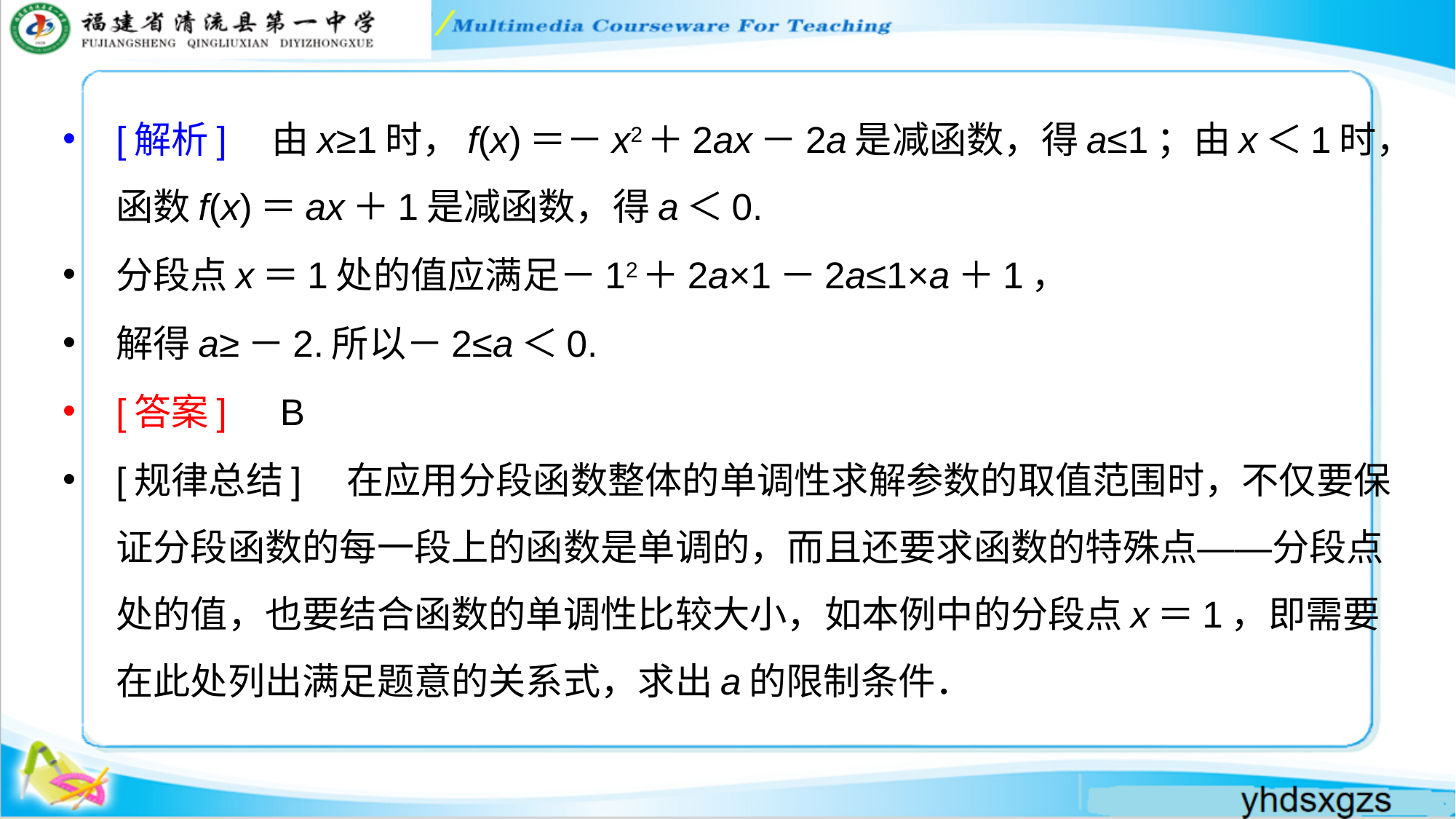

[解析]　由x≥1时，f(x)＝－x2＋2ax－2a是减函数，得a≤1；由x＜1时，函数f(x)＝ax＋1是减函数，得a＜0.
分段点x＝1处的值应满足－12＋2a×1－2a≤1×a＋1，
解得a≥－2.所以－2≤a＜0.
[答案]　B
[规律总结]　在应用分段函数整体的单调性求解参数的取值范围时，不仅要保证分段函数的每一段上的函数是单调的，而且还要求函数的特殊点——分段点处的值，也要结合函数的单调性比较大小，如本例中的分段点x＝1，即需要在此处列出满足题意的关系式，求出a的限制条件．